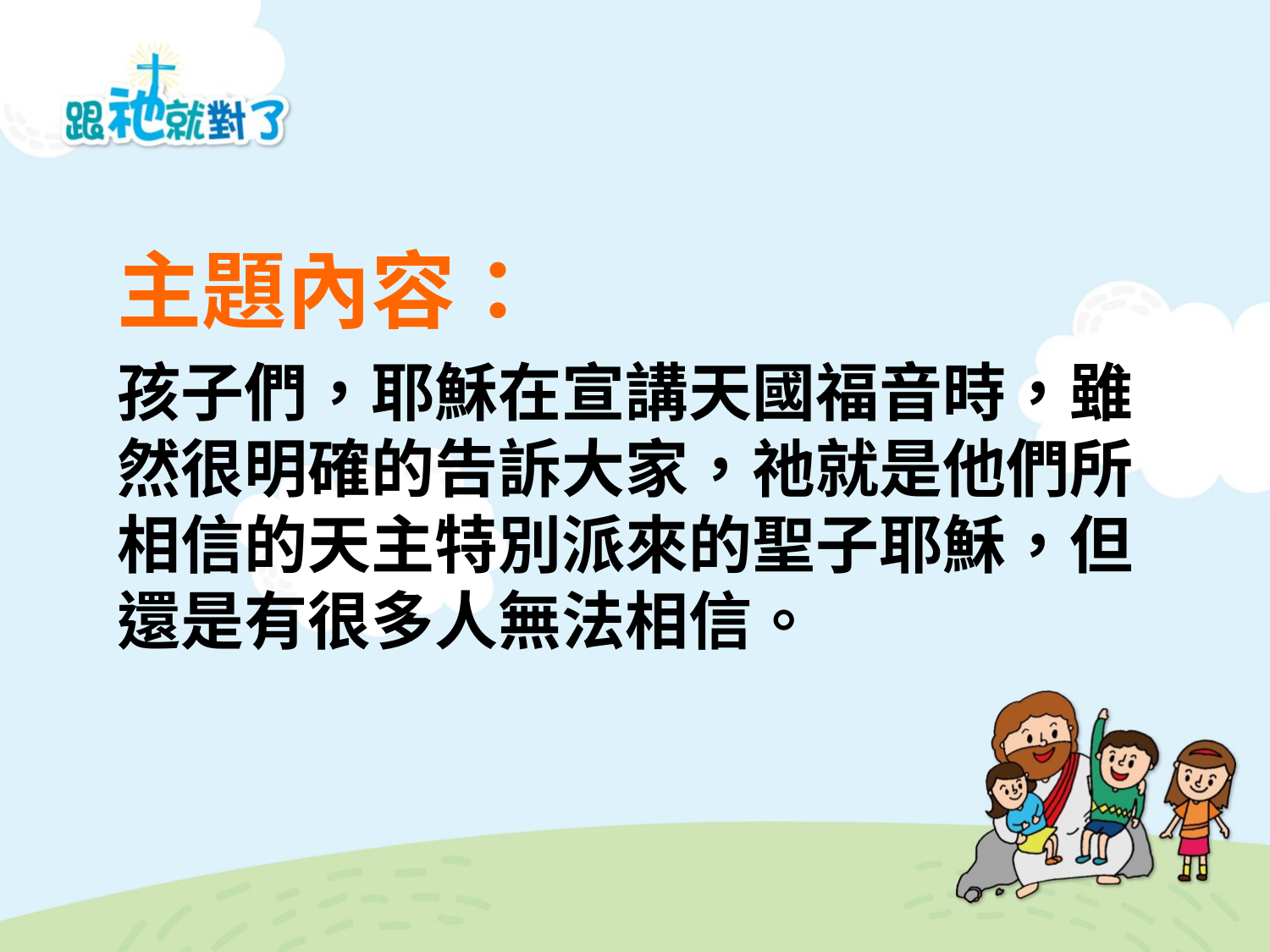

主題內容：
孩子們，耶穌在宣講天國福音時，雖然很明確的告訴大家，祂就是他們所相信的天主特別派來的聖子耶穌，但還是有很多人無法相信。